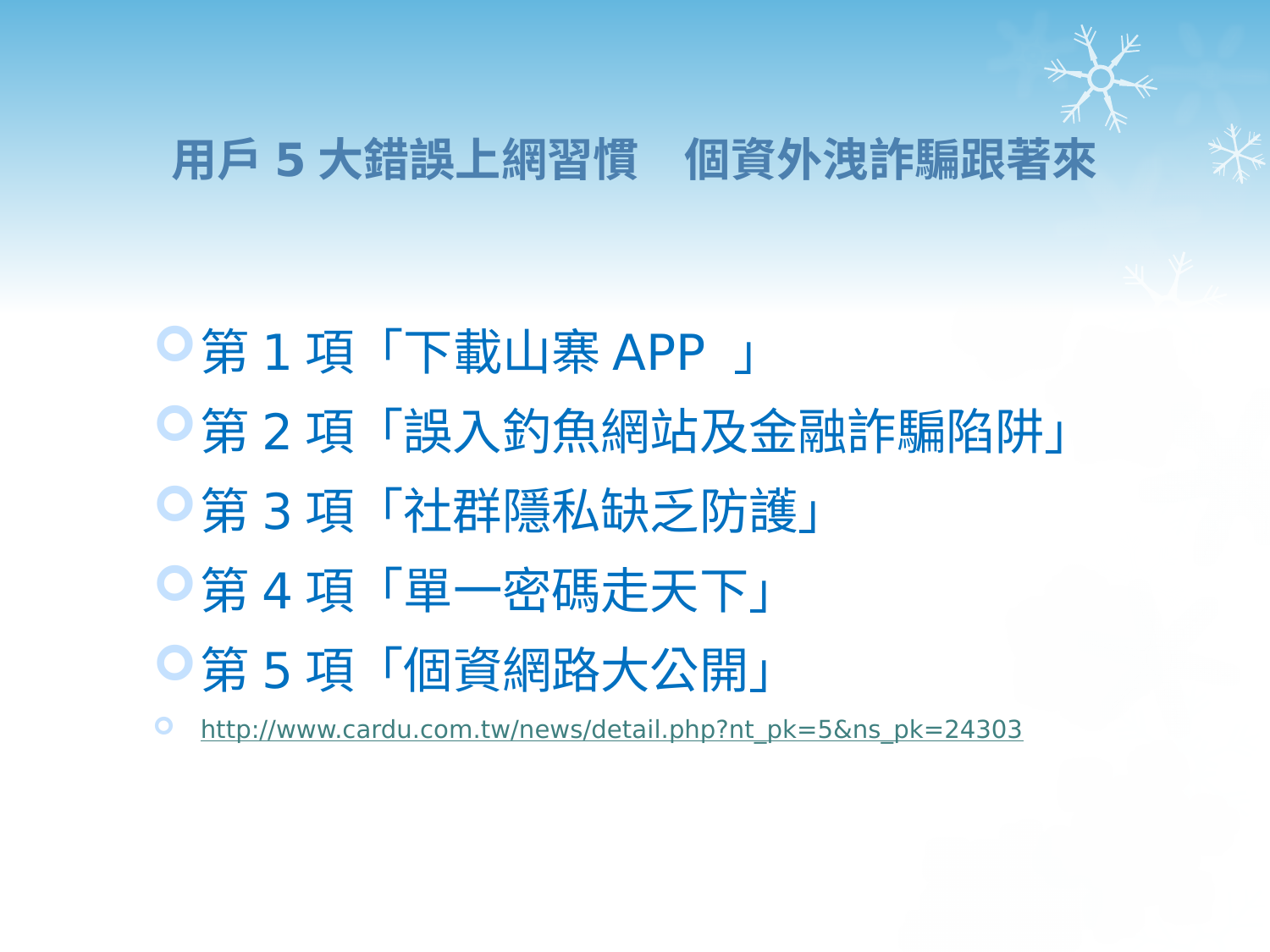

# 用戶5大錯誤上網習慣　個資外洩詐騙跟著來
第1項「下載山寨APP 」
第2項「誤入釣魚網站及金融詐騙陷阱」
第3項「社群隱私缺乏防護」
第4項「單一密碼走天下」
第5項「個資網路大公開」
http://www.cardu.com.tw/news/detail.php?nt_pk=5&ns_pk=24303